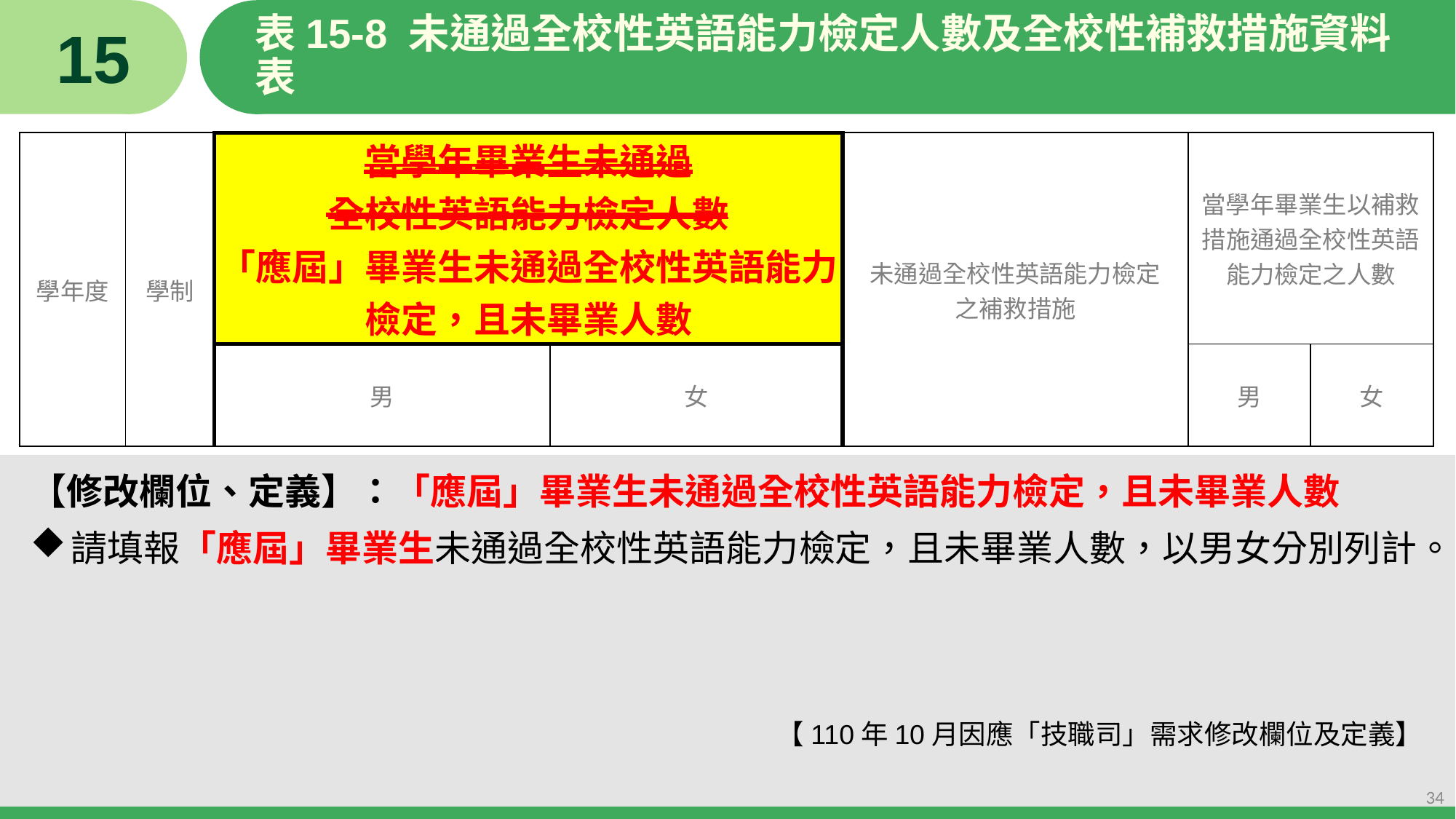

15
# 表15-8 未通過全校性英語能力檢定人數及全校性補救措施資料表
| 學年度 | 學制 | 當學年畢業生未通過 全校性英語能力檢定人數 「應屆」畢業生未通過全校性英語能力檢定，且未畢業人數 |  | 未通過全校性英語能力檢定 之補救措施 | 當學年畢業生以補救措施通過全校性英語能力檢定之人數 |  |
| --- | --- | --- | --- | --- | --- | --- |
|  |  | 男 | 女 |  | 男 | 女 |
【修改欄位、定義】：「應屆」畢業生未通過全校性英語能力檢定，且未畢業人數
請填報「應屆」畢業生未通過全校性英語能力檢定，且未畢業人數，以男女分別列計。

【110年10月因應「技職司」需求修改欄位及定義】

34